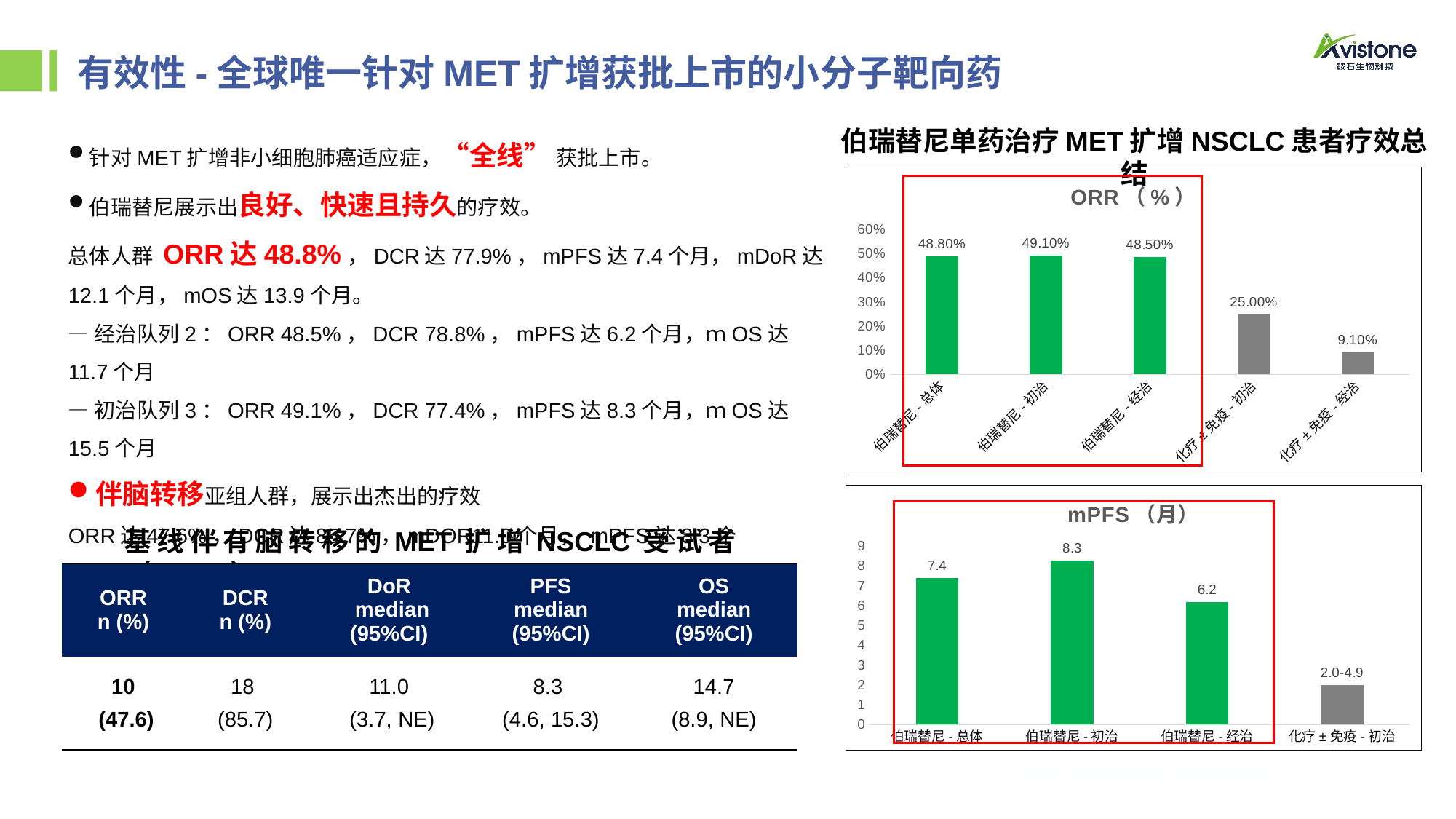

# 有效性-全球唯一针对MET扩增获批上市的小分子靶向药
针对MET扩增非小细胞肺癌适应症，“全线” 获批上市。
伯瑞替尼展示出良好、快速且持久的疗效。
总体人群 ORR达48.8%，DCR达77.9%，mPFS达7.4个月，mDoR达12.1个月，mOS达13.9个月。
—经治队列2：ORR 48.5%，DCR 78.8%，mPFS达6.2个月，ｍOS达11.7个月
—初治队列3：ORR 49.1%，DCR 77.4%，mPFS达8.3个月，ｍOS达15.5个月
伴脑转移亚组人群，展示出杰出的疗效
ORR达47.6%，DCR达85.7%，mDOR11.0个月， mPFS达8.3个月，mOS达14.7个月。
伯瑞替尼单药治疗MET扩增NSCLC患者疗效总结

### Chart:

| Category | ORR（%） |
|---|---|
| 伯瑞替尼-总体 | 0.488 |
| 伯瑞替尼-初治 | 0.491 |
| 伯瑞替尼-经治 | 0.485 |
| 化疗±免疫-初治 | 0.25 |
| 化疗±免疫-经治 | 0.091 |

### Chart:

| Category | mPFS（月） |
|---|---|
| 伯瑞替尼-总体 | 7.4 |
| 伯瑞替尼-初治 | 8.3 |
| 伯瑞替尼-经治 | 6.2 |
| 化疗±免疫-初治 | 2.0 |
基线伴有脑转移的MET扩增NSCLC受试者（N=21）
| ORR n (%) | DCR n (%) | DoR median (95%CI) | PFS median (95%CI) | OS median (95%CI) |
| --- | --- | --- | --- | --- |
| 10 (47.6) | 18 (85.7) | 11.0 (3.7, NE) | 8.3 (4.6, 15.3) | 14.7 (8.9, NE) |